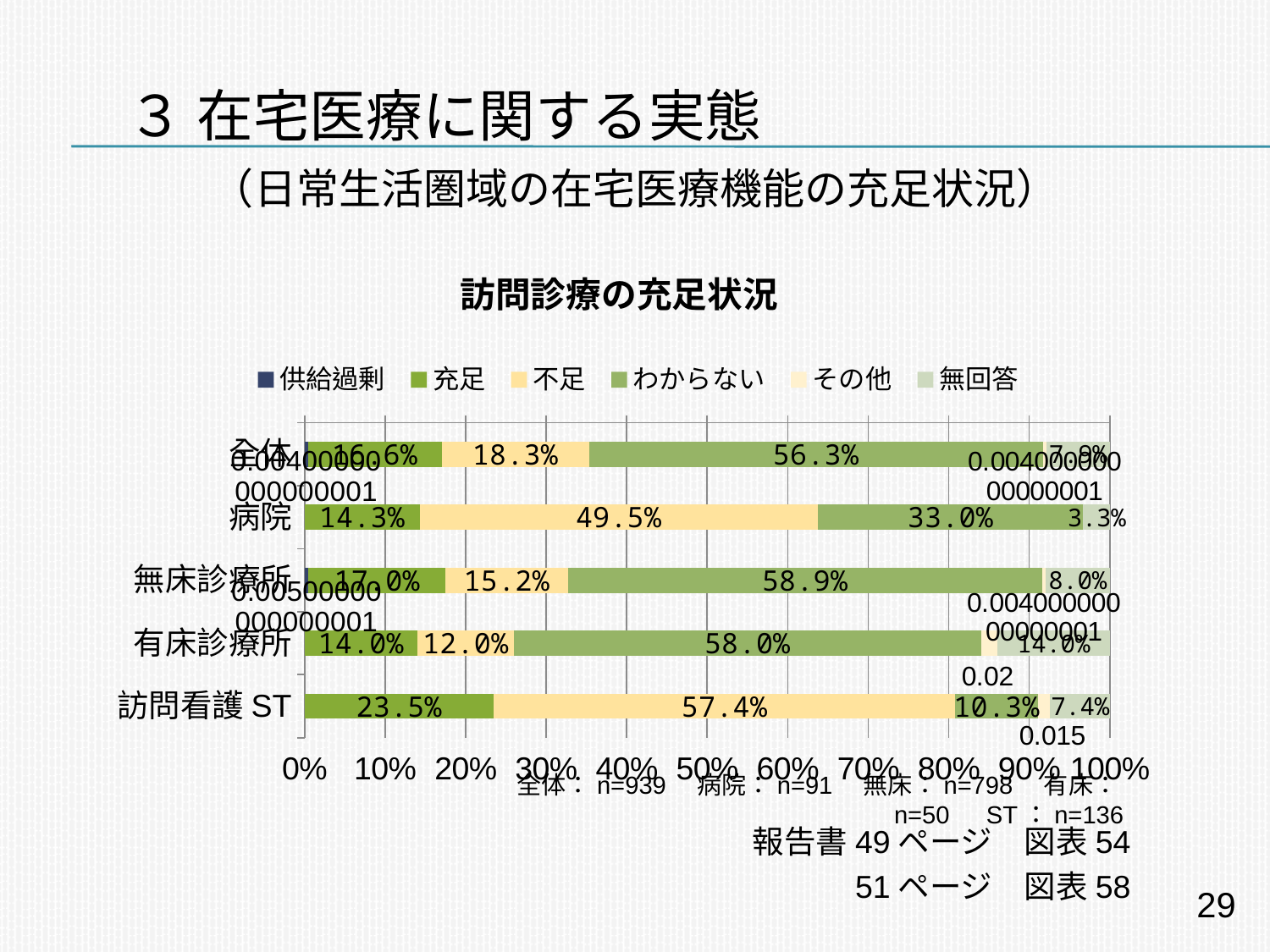

# ３ 在宅医療に関する実態
（日常生活圏域の在宅医療機能の充足状況）
訪問診療の充足状況

### Chart

| Category | 供給過剰 | 充足 | 不足 | わからない | その他 | 無回答 |
|---|---|---|---|---|---|---|
| 全体 | 0.00400000000000001 | 0.166 | 0.1830000000000003 | 0.563 | 0.00400000000000001 | 0.07900000000000015 |
| 病院 | None | 0.14300000000000004 | 0.4950000000000004 | 0.33000000000000085 | None | 0.033 |
| 無床診療所 | 0.00500000000000001 | 0.17 | 0.1520000000000003 | 0.589 | 0.00400000000000001 | 0.08000000000000004 |
| 有床診療所 | None | 0.14 | 0.12000000000000002 | 0.5800000000000001 | 0.02000000000000001 | 0.14 |
| 訪問看護ST | None | 0.23500000000000001 | 0.574 | 0.10300000000000002 | 0.014999999999999998 | 0.07400000000000002 |
全体：n=939　病院：n=91　無床：n=798　有床：n=50　ST：n=136
報告書49ページ　図表54
　　　51ページ　図表58
29